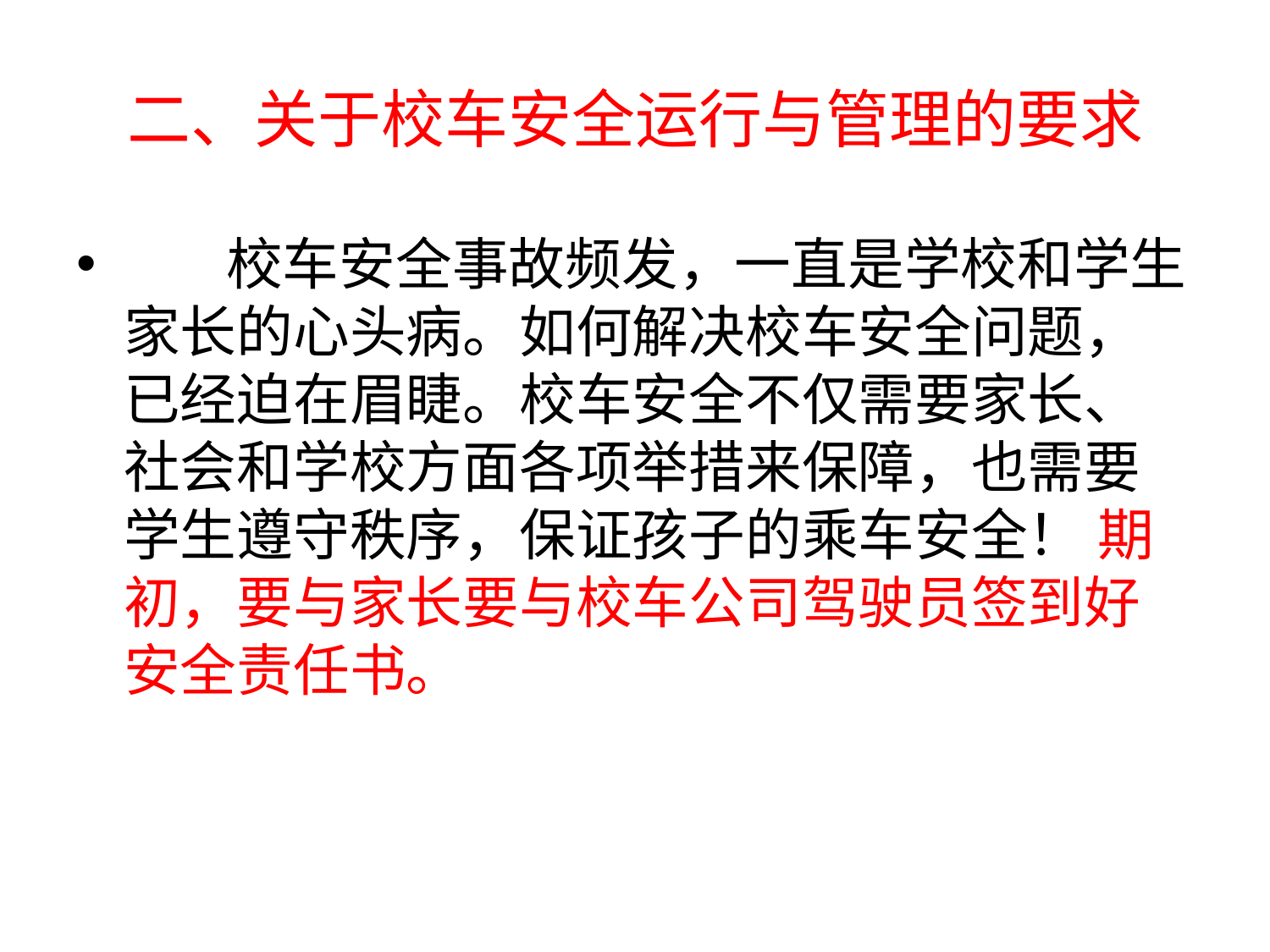

# 二、关于校车安全运行与管理的要求
       校车安全事故频发，一直是学校和学生家长的心头病。如何解决校车安全问题，已经迫在眉睫。校车安全不仅需要家长、社会和学校方面各项举措来保障，也需要学生遵守秩序，保证孩子的乘车安全！ 期初，要与家长要与校车公司驾驶员签到好安全责任书。